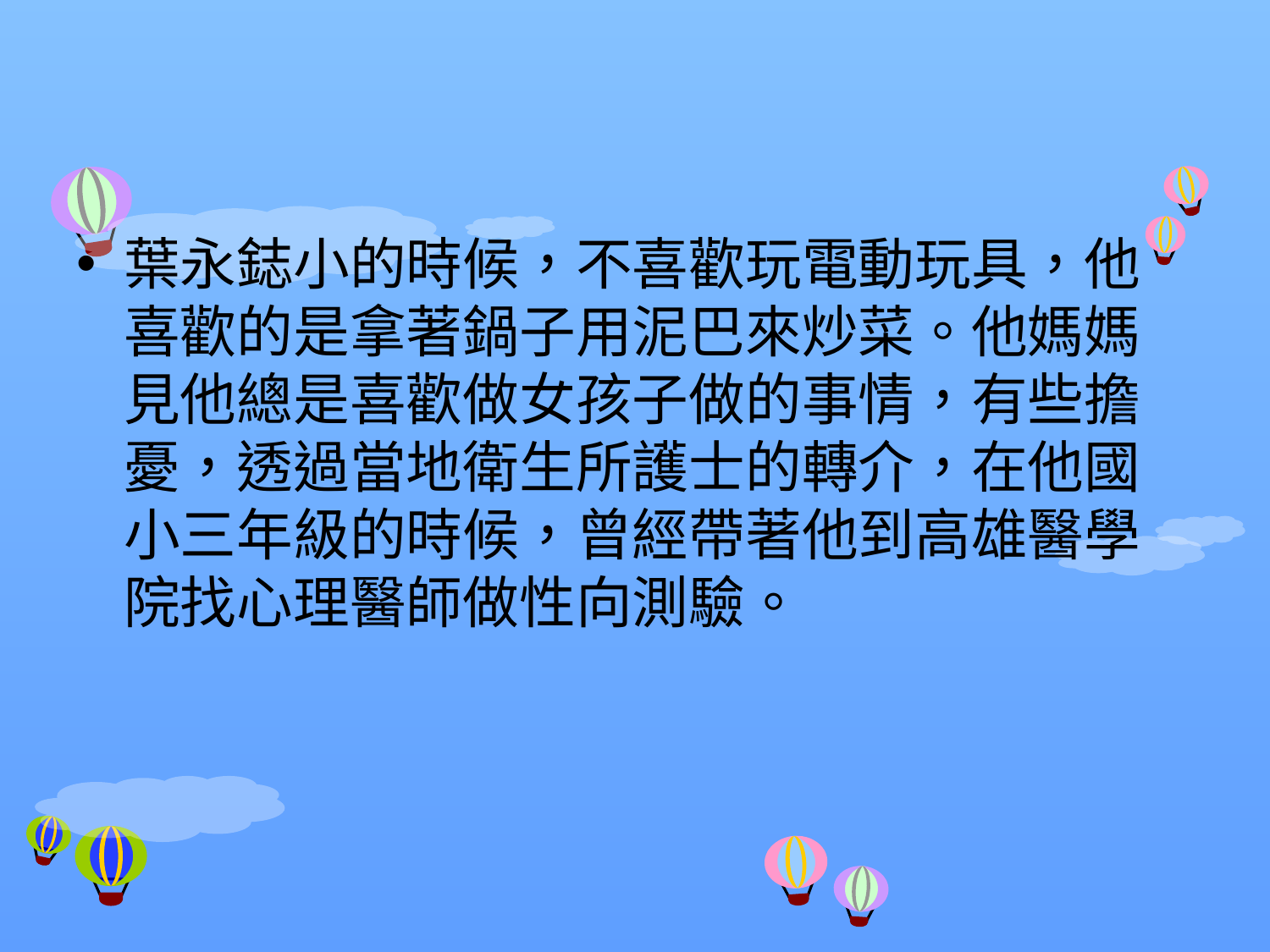

#
葉永鋕小的時候，不喜歡玩電動玩具，他喜歡的是拿著鍋子用泥巴來炒菜。他媽媽見他總是喜歡做女孩子做的事情，有些擔憂，透過當地衛生所護士的轉介，在他國小三年級的時候，曾經帶著他到高雄醫學院找心理醫師做性向測驗。